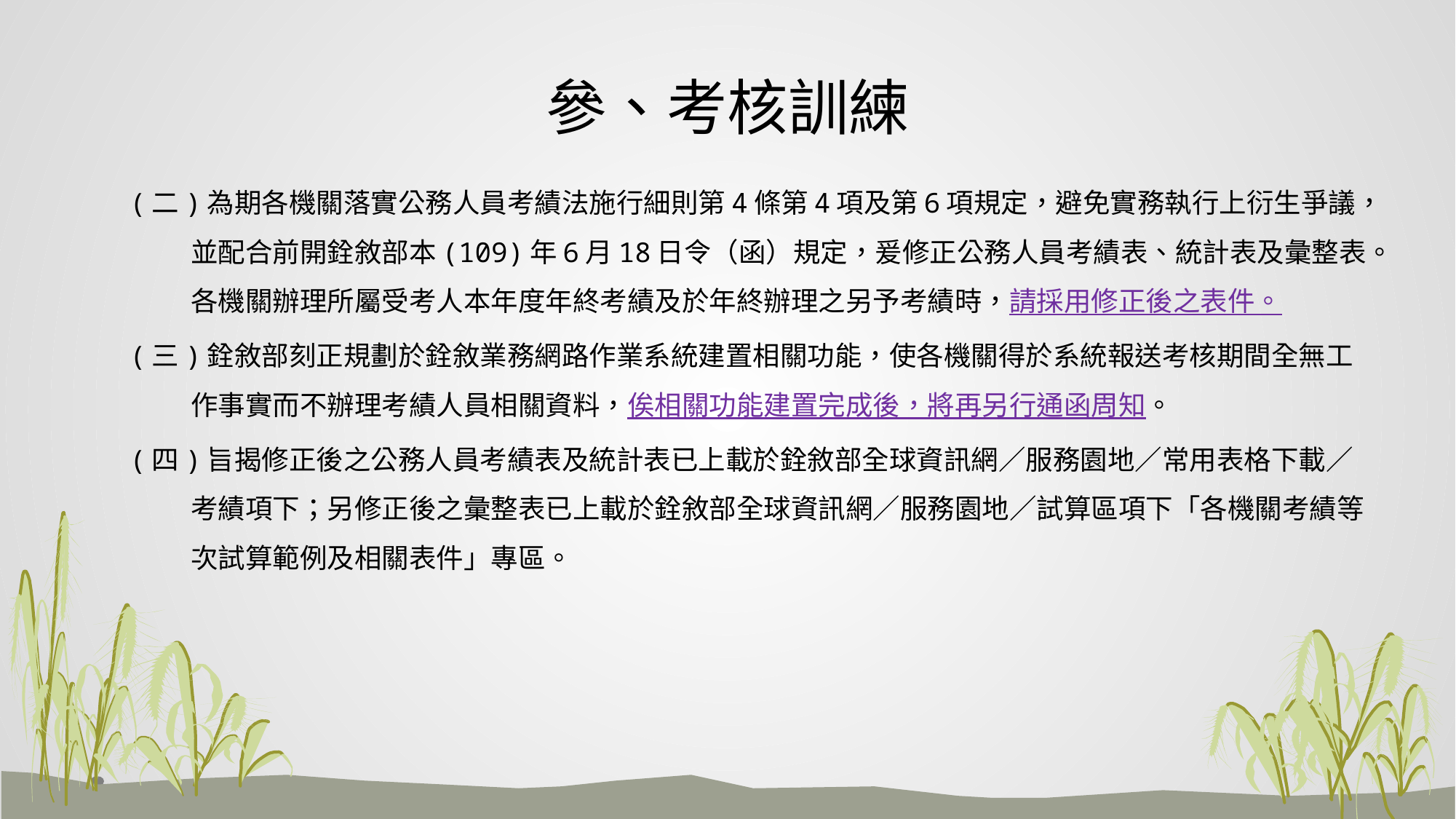

# 參、考核訓練
(二)為期各機關落實公務人員考績法施行細則第4條第4項及第6項規定，避免實務執行上衍生爭議，並配合前開銓敘部本(109)年6月18日令（函）規定，爰修正公務人員考績表、統計表及彙整表。各機關辦理所屬受考人本年度年終考績及於年終辦理之另予考績時，請採用修正後之表件。
(三)銓敘部刻正規劃於銓敘業務網路作業系統建置相關功能，使各機關得於系統報送考核期間全無工作事實而不辦理考績人員相關資料，俟相關功能建置完成後，將再另行通函周知。
(四)旨揭修正後之公務人員考績表及統計表已上載於銓敘部全球資訊網／服務園地／常用表格下載／考績項下；另修正後之彙整表已上載於銓敘部全球資訊網／服務園地／試算區項下「各機關考績等次試算範例及相關表件」專區。